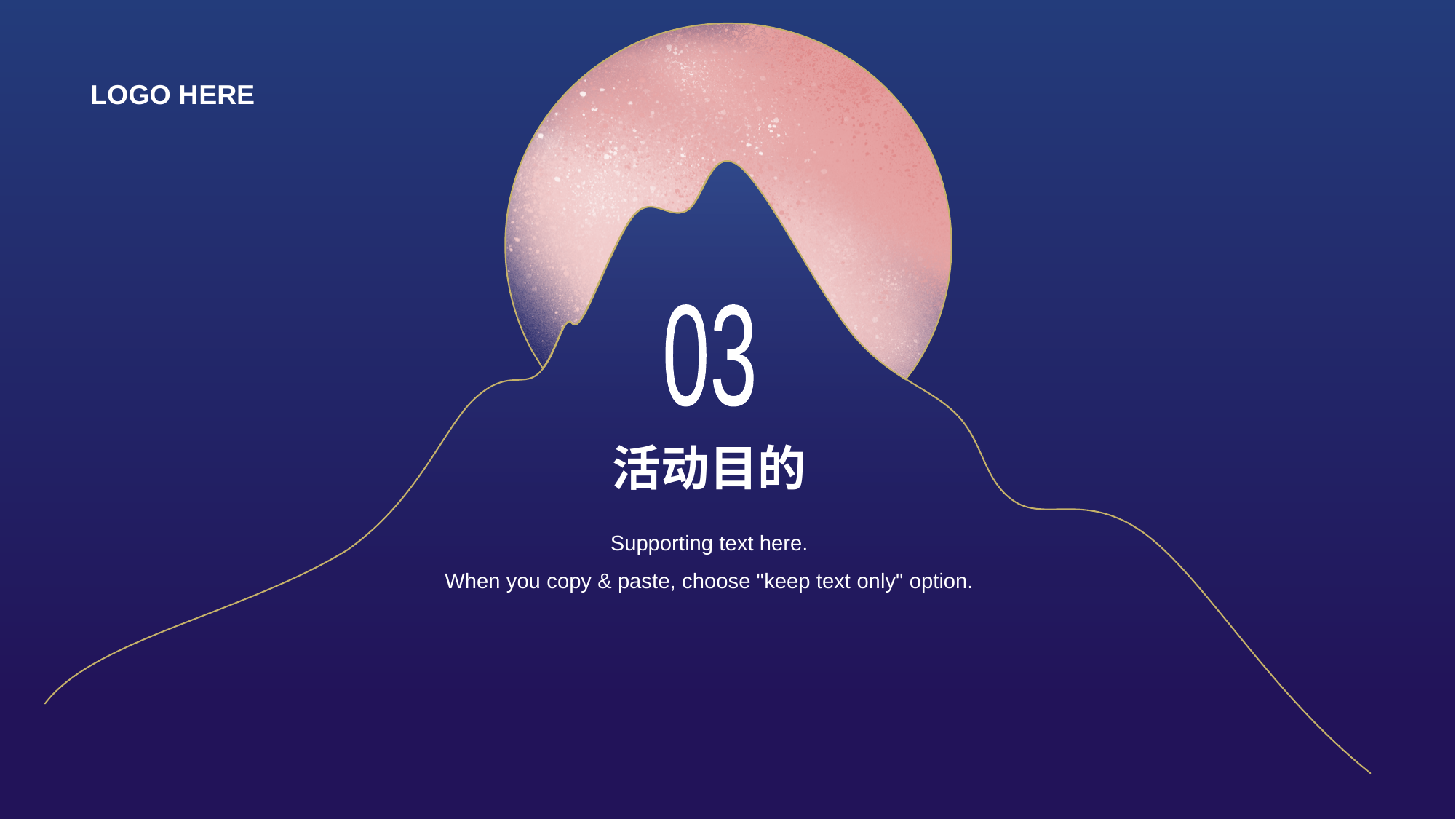

LOGO H ERE
03
# 活动目的
Supporting text here.
When you copy & paste, choose "keep text only" option.